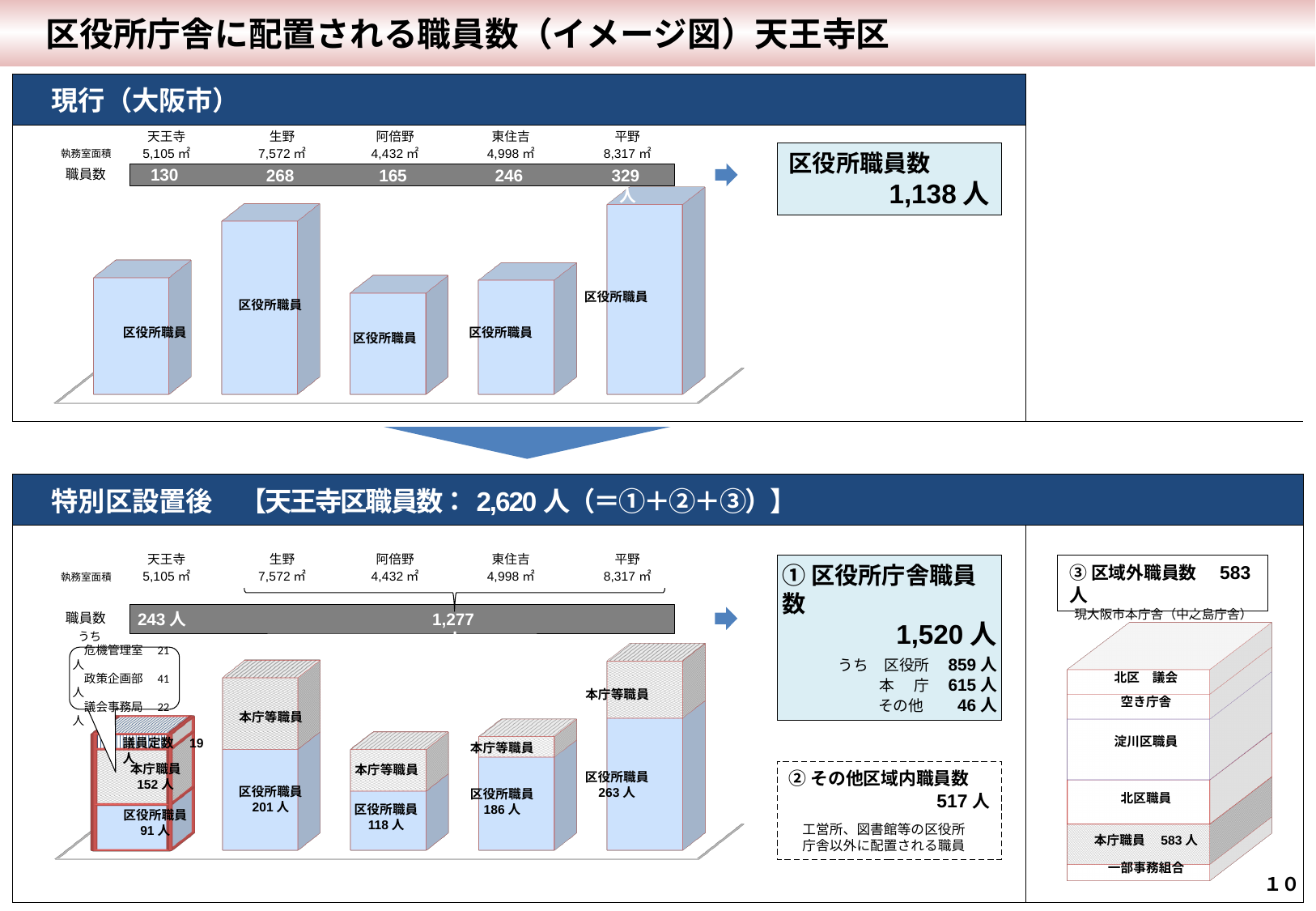

区役所庁舎に配置される職員数（イメージ図）天王寺区
| 現行（大阪市） |  |
| --- | --- |
|  |  |
|  |  |
| 特別区設置後　【天王寺区職員数：2,620人（＝①＋②＋③）】 |  |
|  |  |
天王寺
生野
阿倍野
東住吉
平野

[unsupported chart]

5,105㎡
7,572㎡
4,432㎡
4,998㎡
8,317㎡
執務室面積
区役所職員数
1,138人
130人
268人
165人
246人
329人
職員数

区役所職員
区役所職員
区役所職員
区役所職員
区役所職員

天王寺
生野
阿倍野
東住吉
平野
①区役所庁舎職員数
1,520人

　うち　区役所　859人
　　　　本　庁　615人
　　　　その他　　46人
③区域外職員数　583人
5,105㎡
7,572㎡
4,432㎡
4,998㎡
8,317㎡
執務室面積

[unsupported chart]

[unsupported chart]

現大阪市本庁舎（中之島庁舎）
243人
1,277人
職員数

 うち
　危機管理室　21人
　政策企画部　41人
　議会事務局　22人
北区　議会
本庁等職員
空き庁舎
本庁等職員
淀川区職員
議員定数　19人
本庁等職員
本庁職員
152人
本庁等職員
②その他区域内職員数
　517人
　工営所、図書館等の区役所
　庁舎以外に配置される職員
区役所職員
263人
区役所職員
201人
区役所職員
186人
北区職員
区役所職員
118人
区役所職員
91人
本庁職員　583人
一部事務組合
 １０